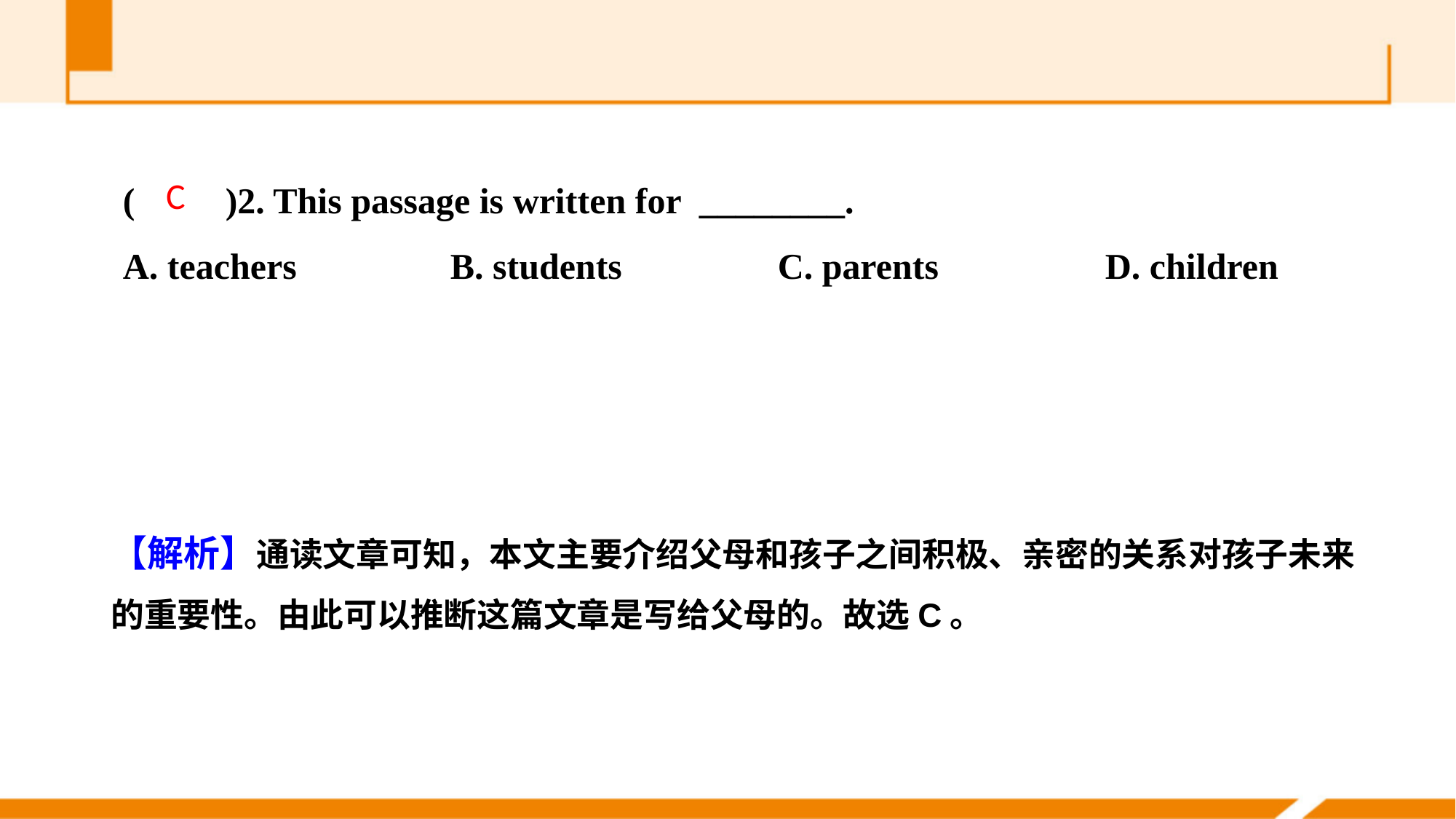

(　　)2. This passage is written for  ________.
A. teachers  		B. students		C. parents  		D. children
C
【解析】通读文章可知，本文主要介绍父母和孩子之间积极、亲密的关系对孩子未来的重要性。由此可以推断这篇文章是写给父母的。故选C。